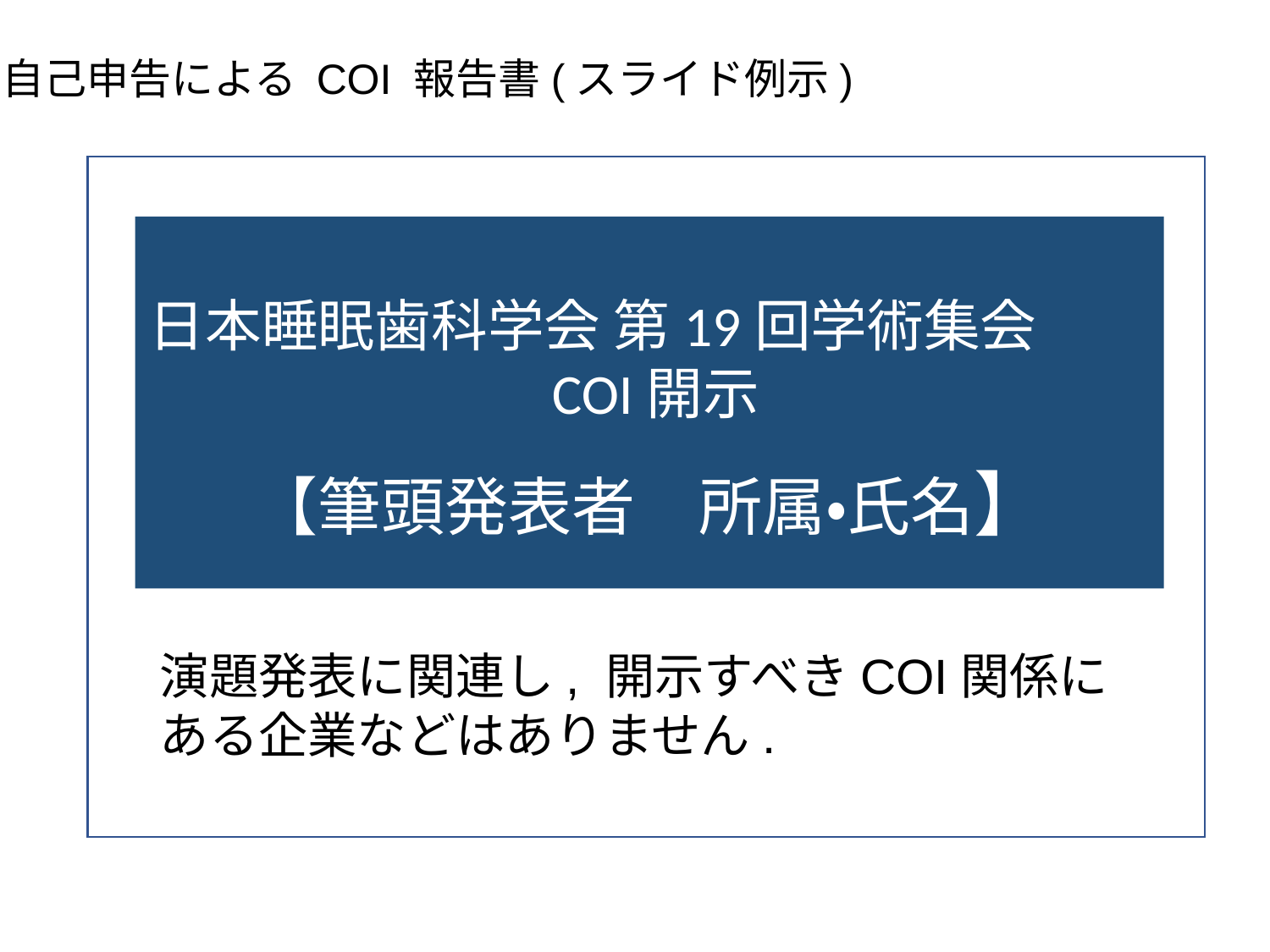

自己申告による COI 報告書(スライド例示)

日本睡眠歯科学会 第19回学術集会
 COI開示

【筆頭発表者　所属・氏名】

演題発表に関連し, 開示すべきCOI関係に
ある企業などはありません.